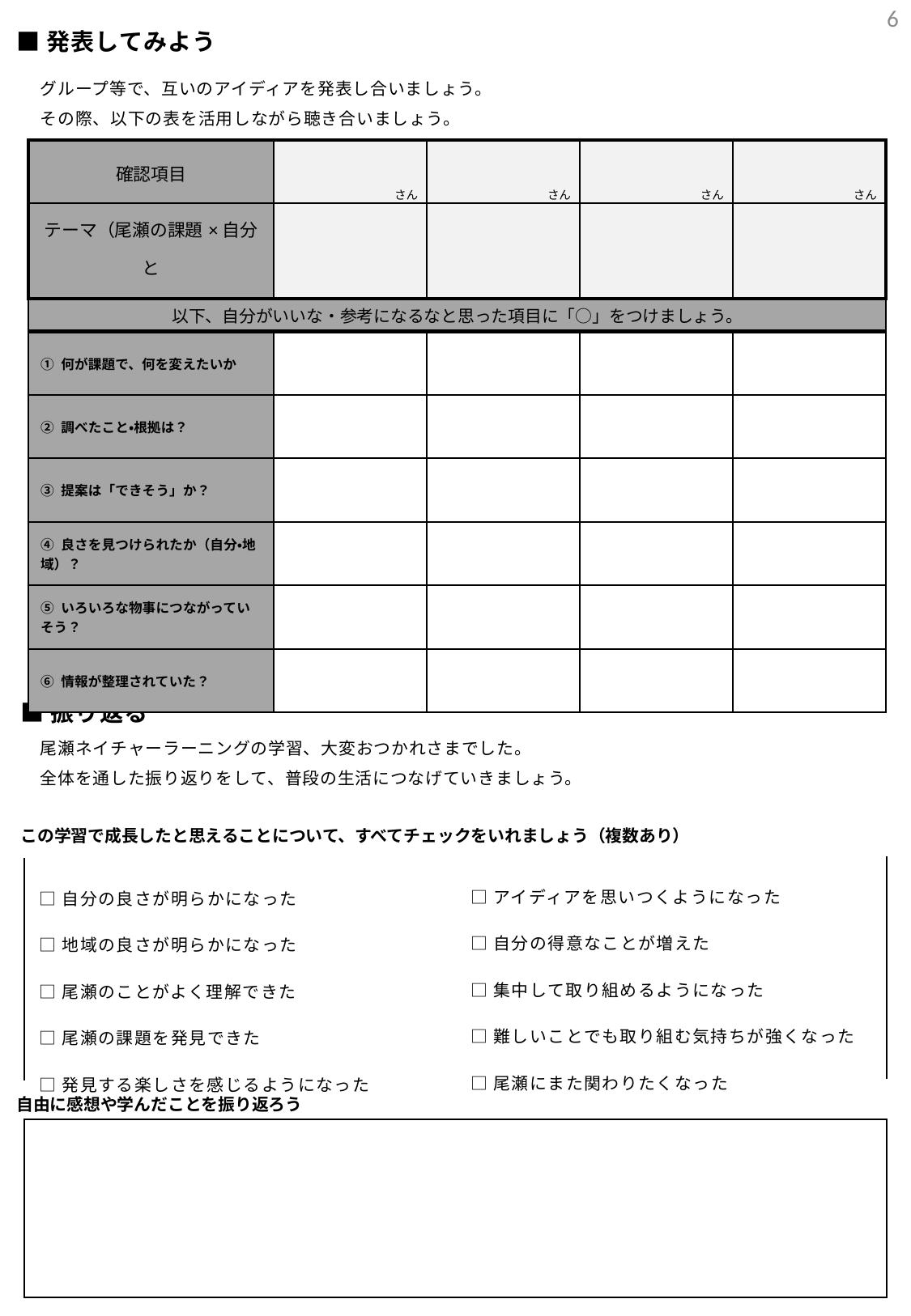

6
■発表してみよう
グループ等で、互いのアイディアを発表し合いましょう。
その際、以下の表を活用しながら聴き合いましょう。
| 確認項目 | さん | さん | さん | さん |
| --- | --- | --- | --- | --- |
| テーマ（尾瀬の課題×自分と 地域の良さ） |  |  |  |  |
| 以下、自分がいいな・参考になるなと思った項目に「○」をつけましょう。 |  |  |  |  |
| ① 何が課題で、何を変えたいか |  |  |  |  |
| ② 調べたこと・根拠は？ |  |  |  |  |
| ③ 提案は「できそう」か？ |  |  |  |  |
| ④ 良さを見つけられたか（自分・地域）？ |  |  |  |  |
| ⑤ いろいろな物事につながっていそう？ |  |  |  |  |
| ⑥ 情報が整理されていた？ |  |  |  |  |
■振り返る
尾瀬ネイチャーラーニングの学習、大変おつかれさまでした。
全体を通した振り返りをして、普段の生活につなげていきましょう。
この学習で成長したと思えることについて、すべてチェックをいれましょう（複数あり）
| □アイディアを思いつくようになった □自分の得意なことが増えた □集中して取り組めるようになった □難しいことでも取り組む気持ちが強くなった □尾瀬にまた関わりたくなった |
| --- |
| □自分の良さが明らかになった □地域の良さが明らかになった □尾瀬のことがよく理解できた □尾瀬の課題を発見できた □発見する楽しさを感じるようになった |
| --- |
自由に感想や学んだことを振り返ろう
|  |
| --- |